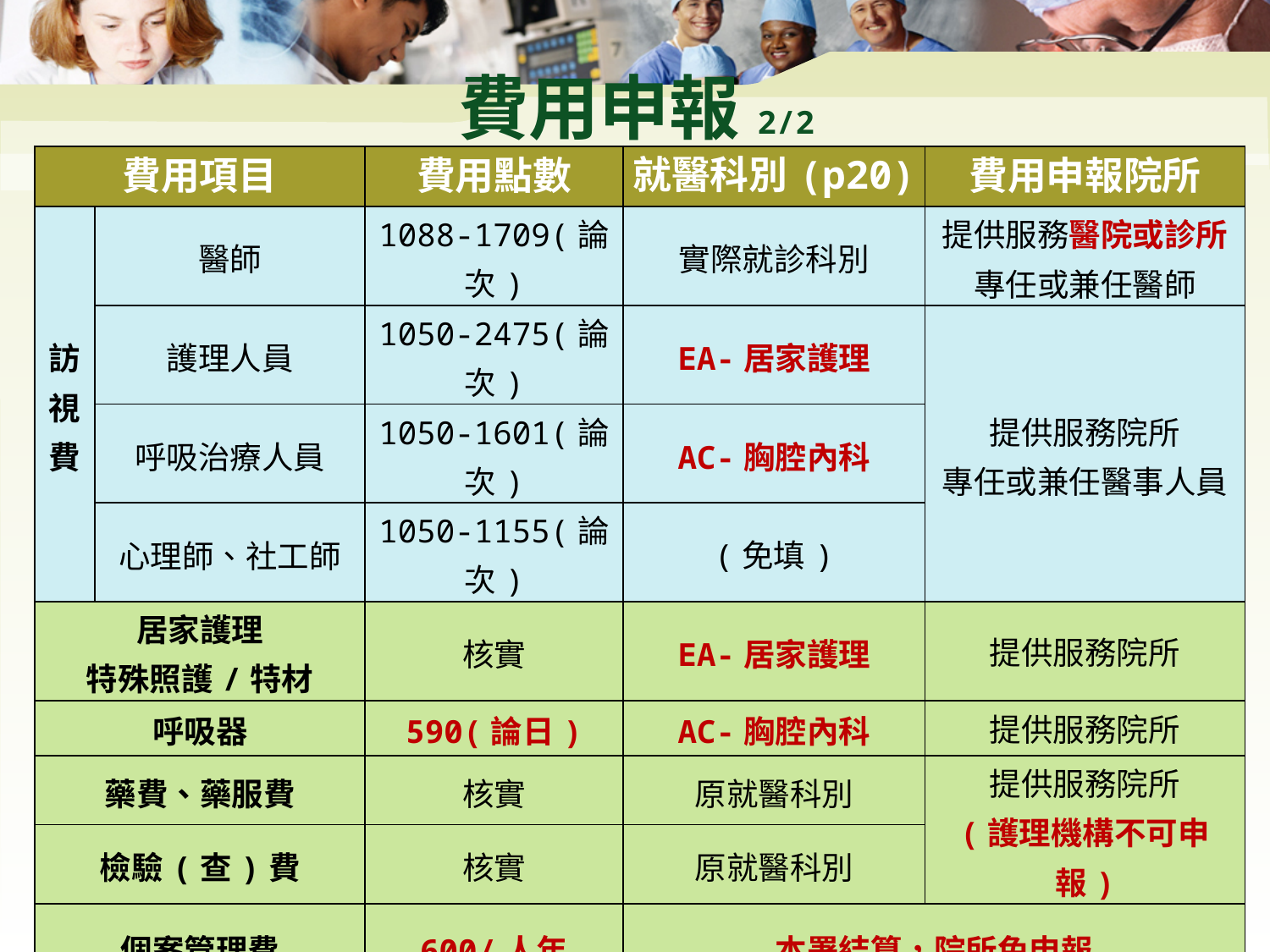

# 費用申報2/2
| 費用項目 |  | 費用點數 | 就醫科別(p20) | 費用申報院所 |
| --- | --- | --- | --- | --- |
| 訪視費 | 醫師 | 1088-1709(論次) | 實際就診科別 | 提供服務醫院或診所專任或兼任醫師 |
|  | 護理人員 | 1050-2475(論次) | EA-居家護理 | 提供服務院所 專任或兼任醫事人員 |
|  | 呼吸治療人員 | 1050-1601(論次) | AC-胸腔內科 |  |
|  | 心理師、社工師 | 1050-1155(論次) | (免填) |  |
| 居家護理 特殊照護/特材 |  | 核實 | EA-居家護理 | 提供服務院所 |
| 呼吸器 |  | 590(論日) | AC-胸腔內科 | 提供服務院所 |
| 藥費、藥服費 |  | 核實 | 原就醫科別 | 提供服務院所 (護理機構不可申報) |
| 檢驗(查)費 |  | 核實 | 原就醫科別 |  |
| 個案管理費 |  | 600/人年 | 本署結算，院所免申報 |  |
| 審查原則：依西醫其他專案方式抽審。 |  |  |  |  |

23